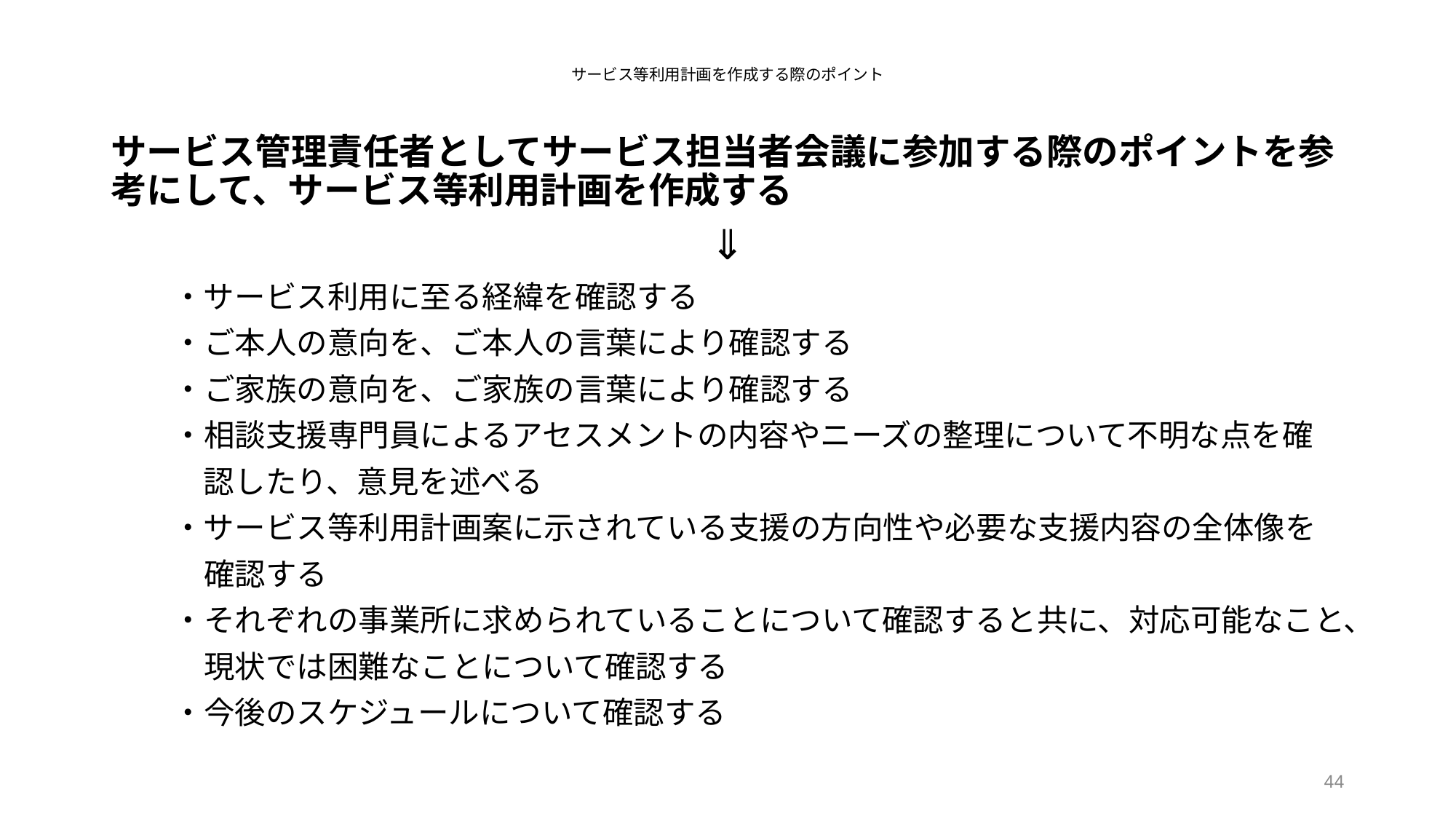

# サービス等利用計画を作成する際のポイント
サービス管理責任者としてサービス担当者会議に参加する際のポイントを参考にして、サービス等利用計画を作成する
⇓
　　・サービス利用に至る経緯を確認する
　　・ご本人の意向を、ご本人の言葉により確認する
　　・ご家族の意向を、ご家族の言葉により確認する
　　・相談支援専門員によるアセスメントの内容やニーズの整理について不明な点を確
　　　認したり、意見を述べる
　　・サービス等利用計画案に示されている支援の方向性や必要な支援内容の全体像を
　　　確認する
　　・それぞれの事業所に求められていることについて確認すると共に、対応可能なこと、
　　　現状では困難なことについて確認する
　　・今後のスケジュールについて確認する

44